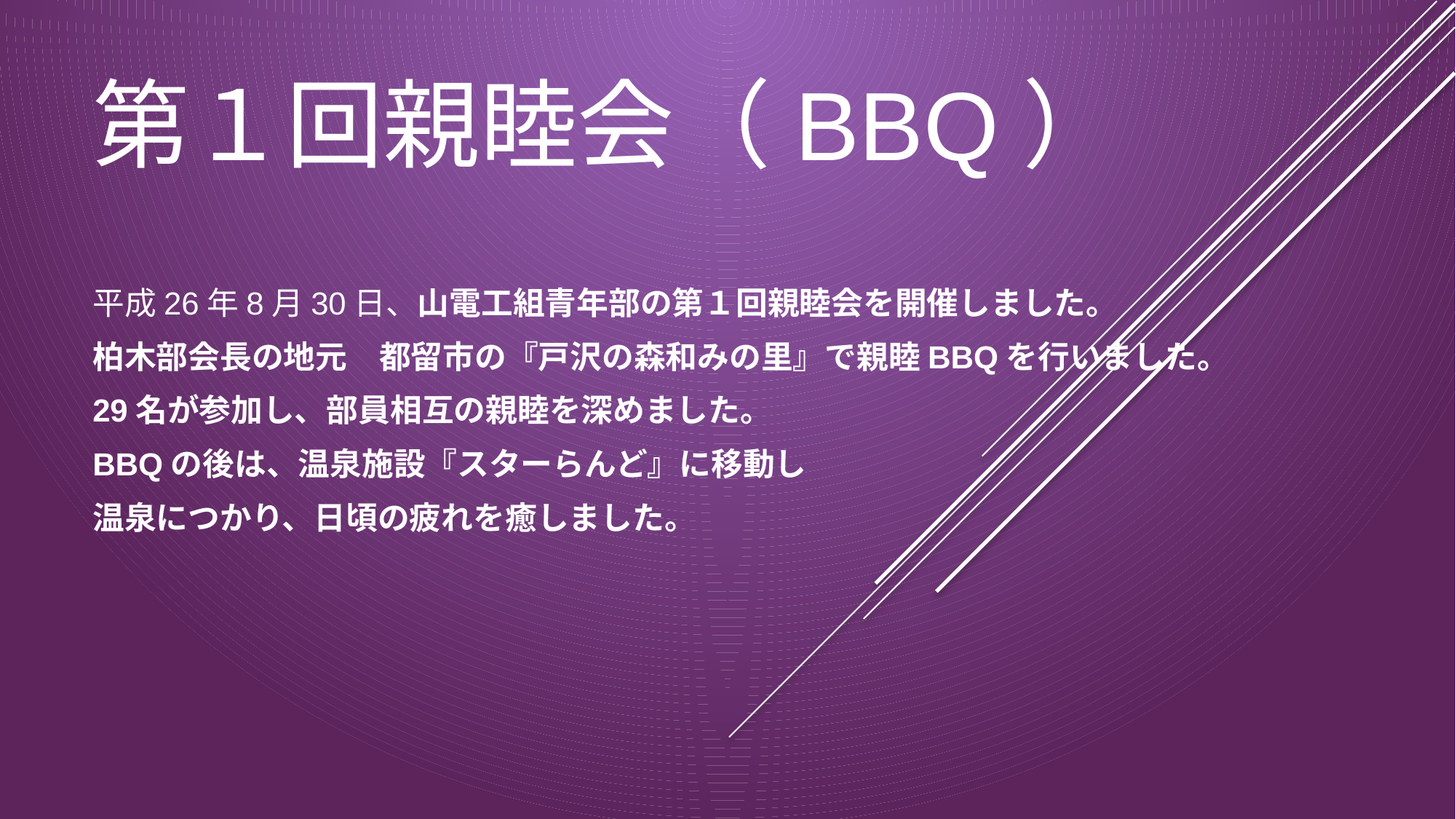

# 第１回親睦会（BBQ）
平成26年8月30日、山電工組青年部の第１回親睦会を開催しました。
柏木部会長の地元　都留市の『戸沢の森和みの里』で親睦BBQを行いました。
29名が参加し、部員相互の親睦を深めました。
BBQの後は、温泉施設『スターらんど』に移動し
温泉につかり、日頃の疲れを癒しました。